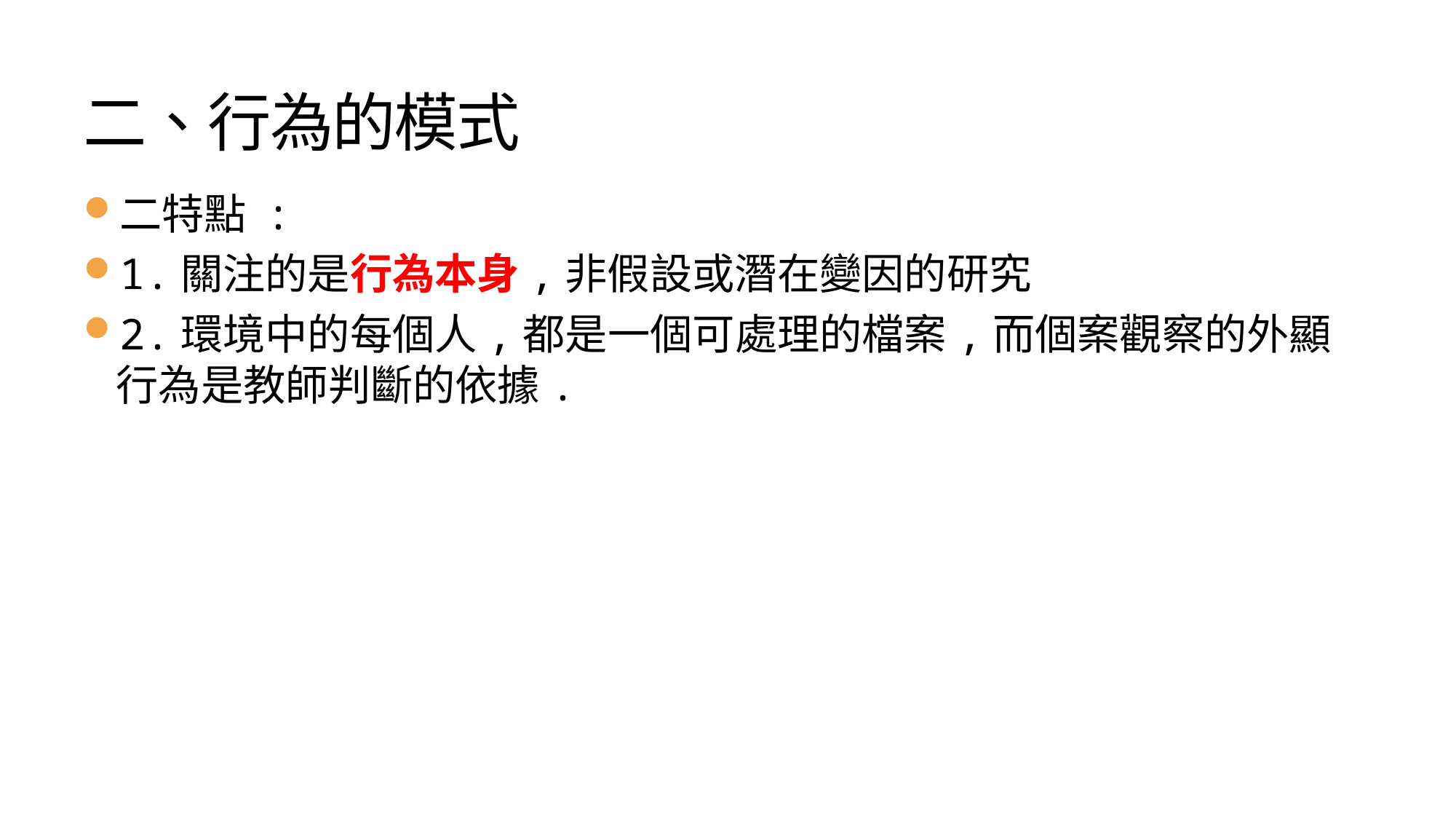

# 二、行為的模式
二特點 :
1.關注的是行為本身,非假設或潛在變因的研究
2.環境中的每個人,都是一個可處理的檔案,而個案觀察的外顯行為是教師判斷的依據.